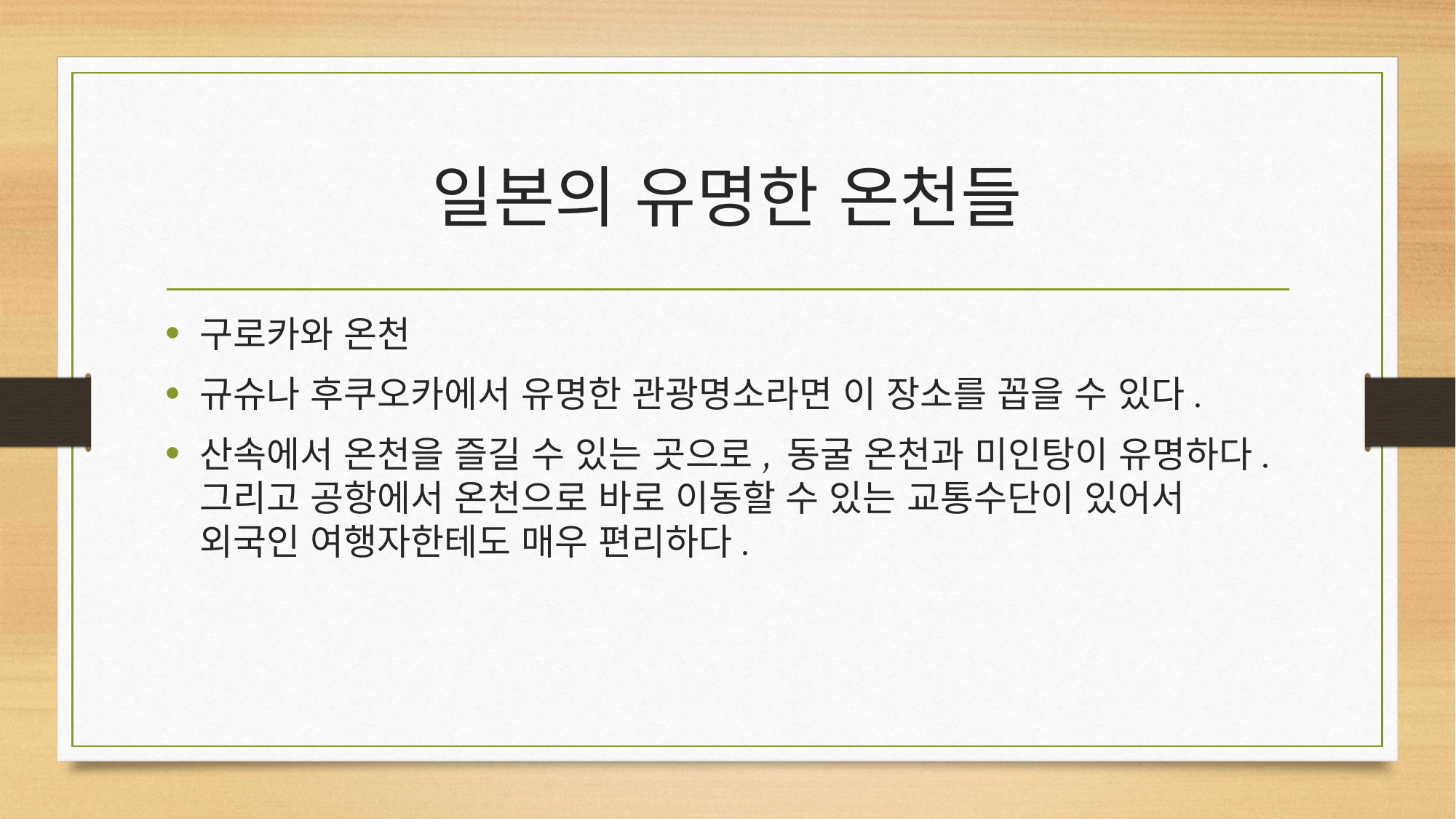

# 일본의 유명한 온천들
구로카와 온천
규슈나 후쿠오카에서 유명한 관광명소라면 이 장소를 꼽을 수 있다.
산속에서 온천을 즐길 수 있는 곳으로, 동굴 온천과 미인탕이 유명하다. 그리고 공항에서 온천으로 바로 이동할 수 있는 교통수단이 있어서 외국인 여행자한테도 매우 편리하다.